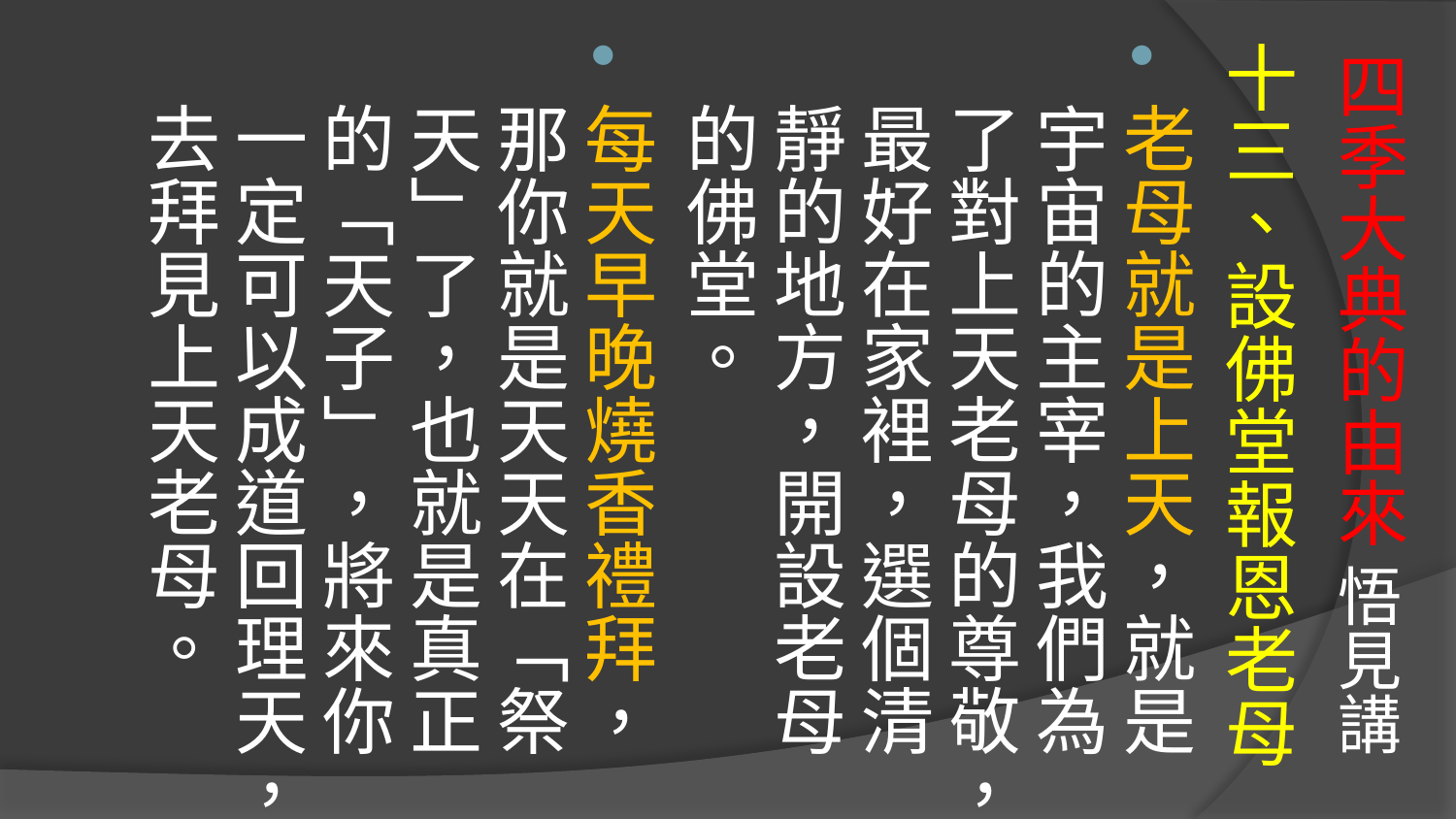

# 四季大典的由來 悟見講
十三、設佛堂報恩老母
老母就是上天，就是宇宙的主宰，我們為了對上天老母的尊敬，最好在家裡，選個清靜的地方，開設老母的佛堂。
每天早晚燒香禮拜，那你就是天天在「祭天」了，也就是真正的「天子」，將來你一定可以成道回理天，去拜見上天老母。